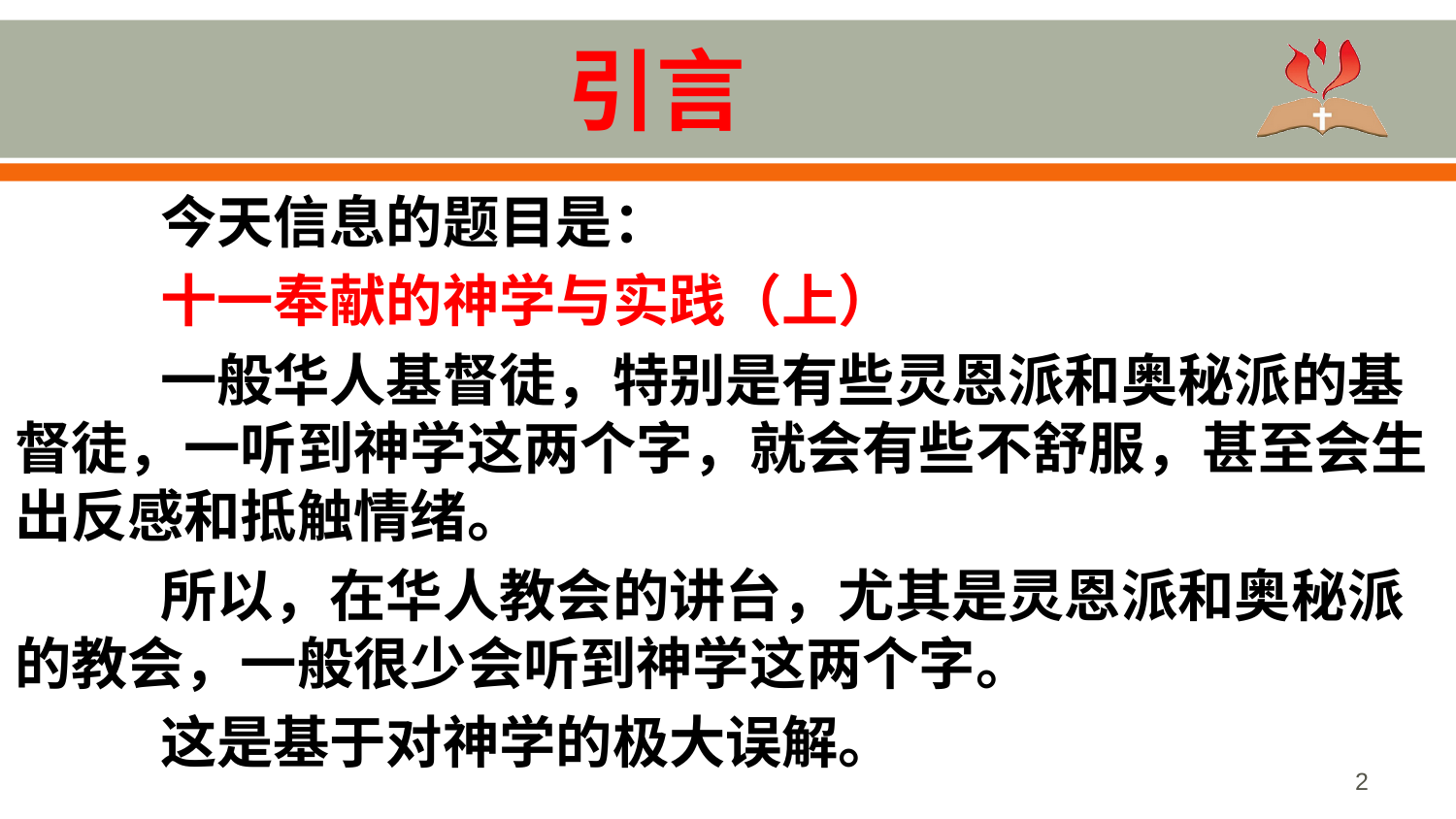

# 引言
	今天信息的题目是：
	十一奉献的神学与实践（上）
	一般华人基督徒，特别是有些灵恩派和奥秘派的基督徒，一听到神学这两个字，就会有些不舒服，甚至会生出反感和抵触情绪。
	所以，在华人教会的讲台，尤其是灵恩派和奥秘派的教会，一般很少会听到神学这两个字。
	这是基于对神学的极大误解。
2